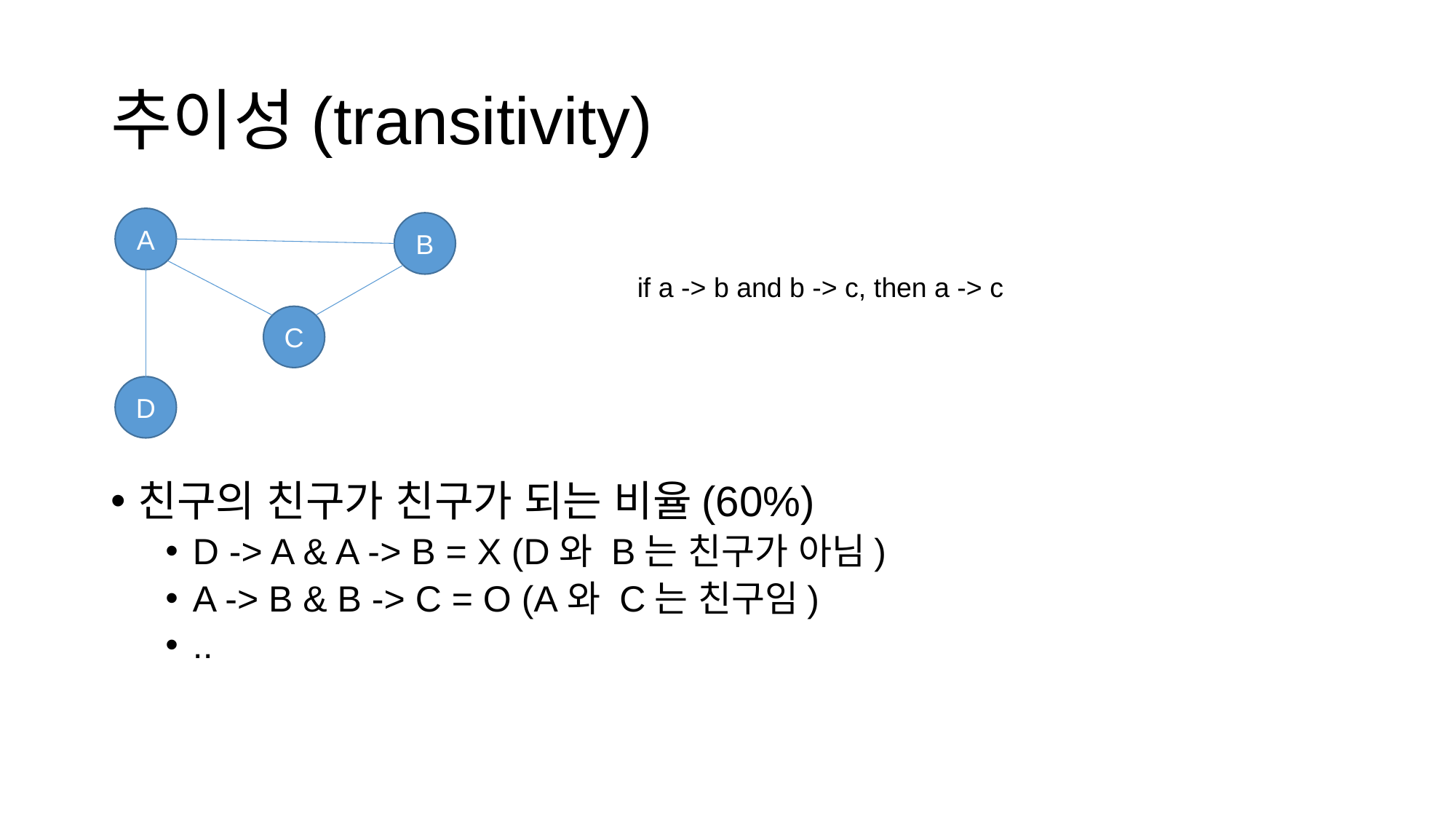

# 추이성(transitivity)
A
B
if a -> b and b -> c, then a -> c
C
D
친구의 친구가 친구가 되는 비율(60%)
D -> A & A -> B = X (D와 B는 친구가 아님)
A -> B & B -> C = O (A와 C는 친구임)
..